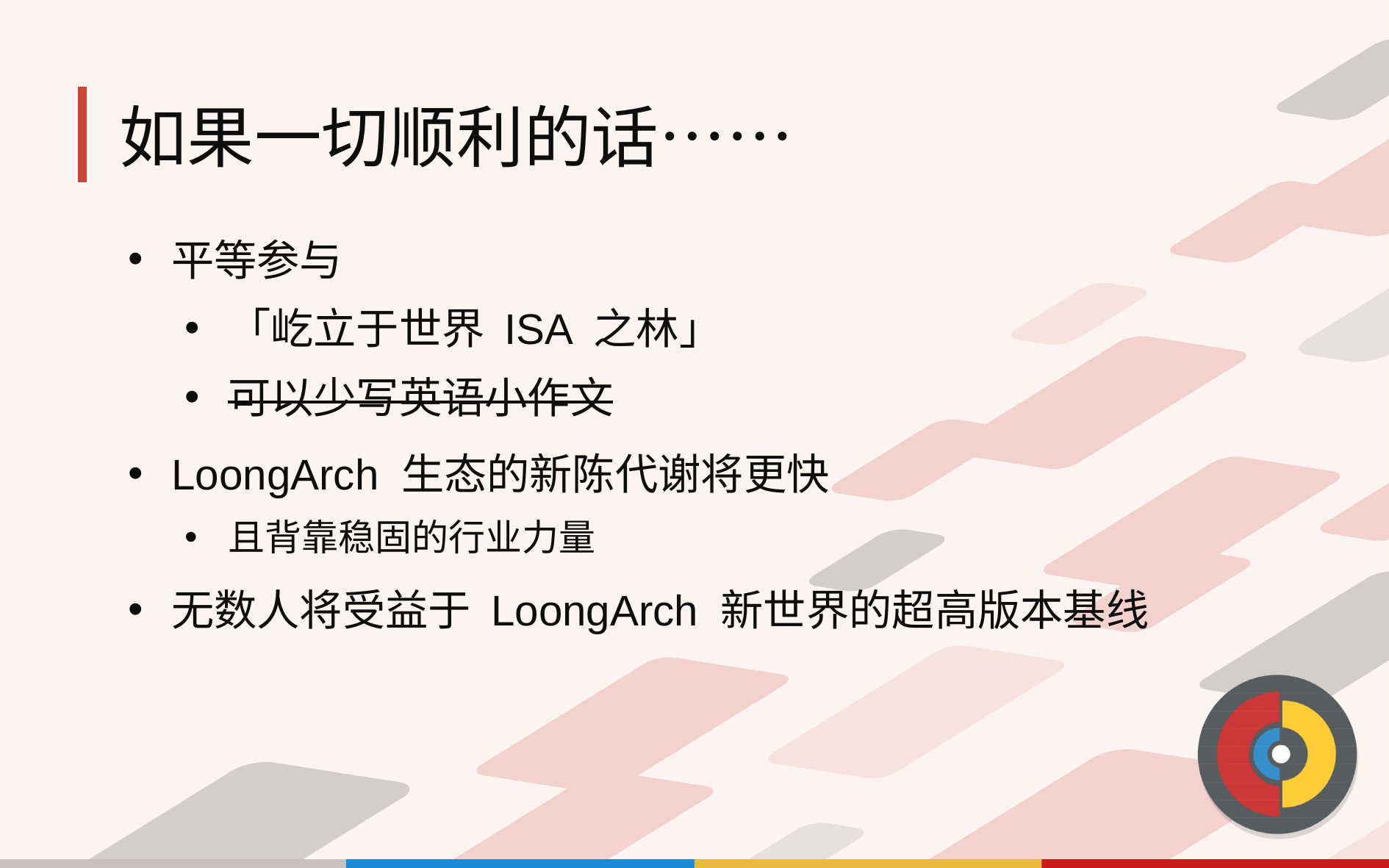

# 如果一切顺利的话……
平等参与
「屹立于世界 ISA 之林」
可以少写英语小作文
LoongArch 生态的新陈代谢将更快
且背靠稳固的行业力量
无数人将受益于 LoongArch 新世界的超高版本基线